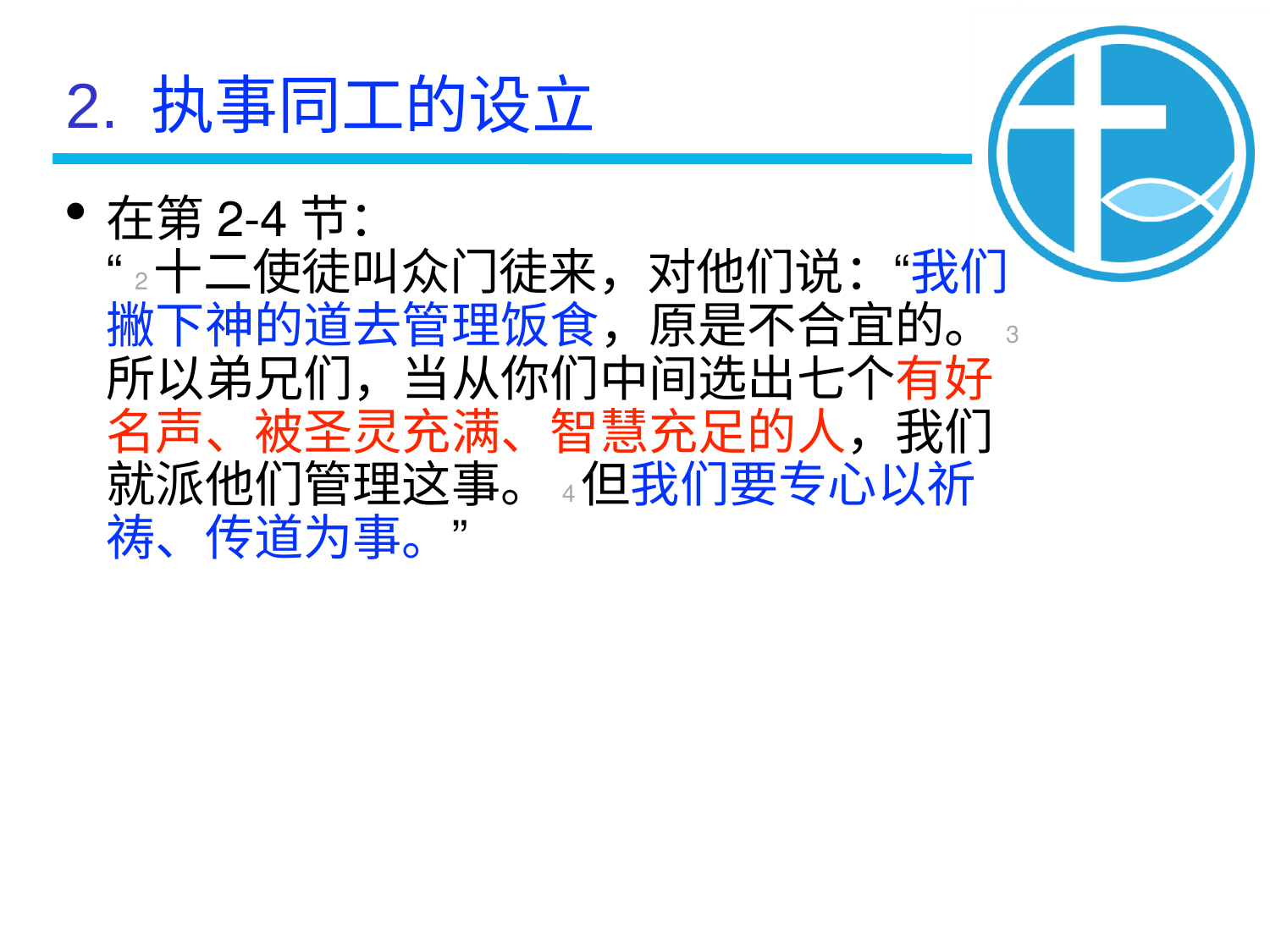

2. 执事同工的设立
在第2-4节：
“2十二使徒叫众门徒来，对他们说：“我们撇下神的道去管理饭食，原是不合宜的。3所以弟兄们，当从你们中间选出七个有好名声、被圣灵充满、智慧充足的人，我们就派他们管理这事。4但我们要专心以祈祷、传道为事。”